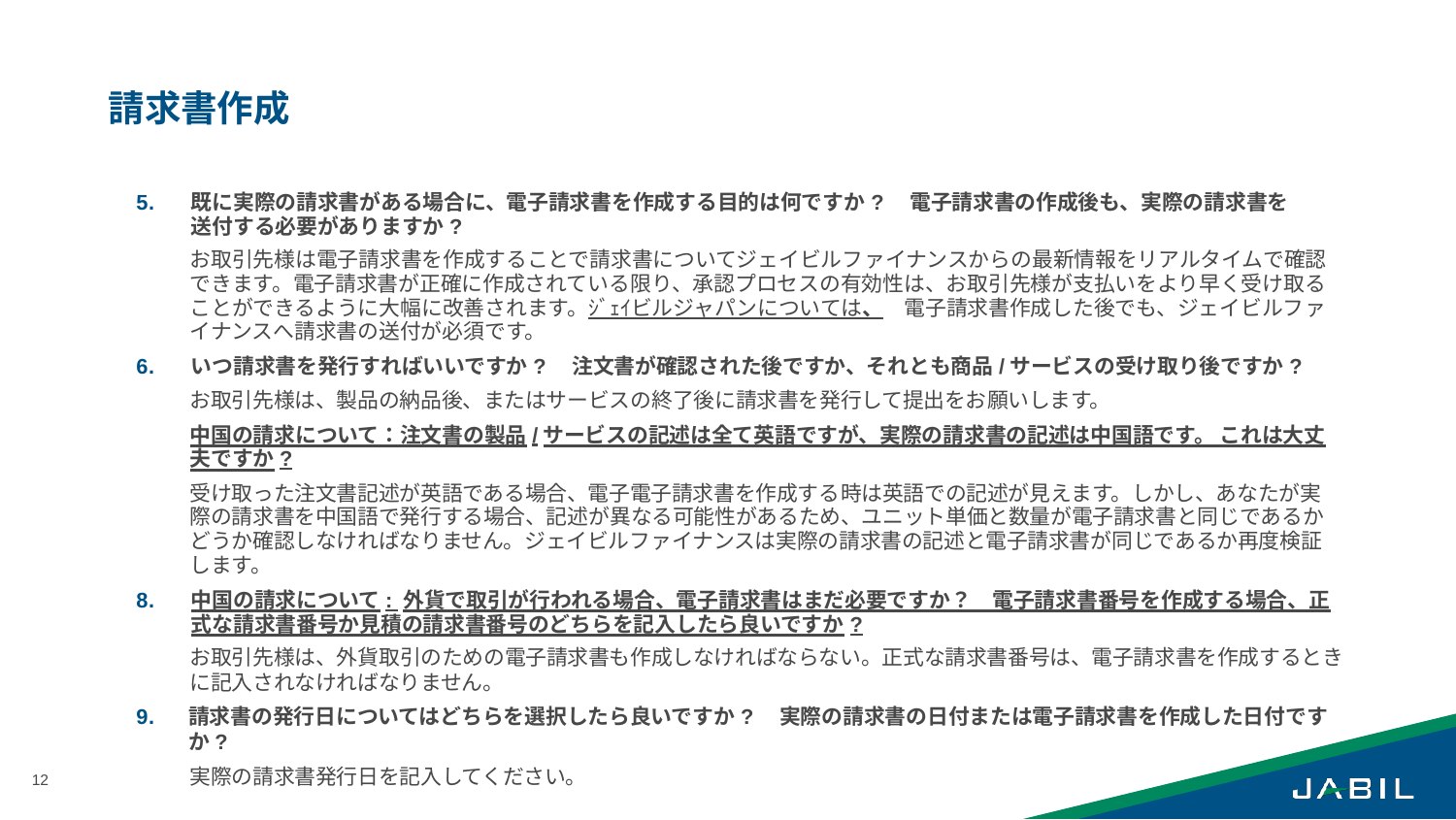

# 請求書作成
既に実際の請求書がある場合に、電子請求書を作成する目的は何ですか?　電子請求書の作成後も、実際の請求書を送付する必要がありますか?
お取引先様は電子請求書を作成することで請求書についてジェイビルファイナンスからの最新情報をリアルタイムで確認できます。電子請求書が正確に作成されている限り、承認プロセスの有効性は、お取引先様が支払いをより早く受け取ることができるように大幅に改善されます。ｼﾞｪｲビルジャパンについては、　電子請求書作成した後でも、ジェイビルファイナンスへ請求書の送付が必須です。
いつ請求書を発行すればいいですか?　注文書が確認された後ですか、それとも商品/サービスの受け取り後ですか?
お取引先様は、製品の納品後、またはサービスの終了後に請求書を発行して提出をお願いします。
中国の請求について：注文書の製品/サービスの記述は全て英語ですが、実際の請求書の記述は中国語です。 これは大丈夫ですか?
受け取った注文書記述が英語である場合、電子電子請求書を作成する時は英語での記述が見えます。しかし、あなたが実際の請求書を中国語で発行する場合、記述が異なる可能性があるため、ユニット単価と数量が電子請求書と同じであるかどうか確認しなければなりません。ジェイビルファイナンスは実際の請求書の記述と電子請求書が同じであるか再度検証します。
中国の請求について: 外貨で取引が行われる場合、電子請求書はまだ必要ですか？　電子請求書番号を作成する場合、正式な請求書番号か見積の請求書番号のどちらを記入したら良いですか?
お取引先様は、外貨取引のための電子請求書も作成しなければならない。正式な請求書番号は、電子請求書を作成するときに記入されなければなりません。
請求書の発行日についてはどちらを選択したら良いですか?　実際の請求書の日付または電子請求書を作成した日付ですか?
実際の請求書発行日を記入してください。

12